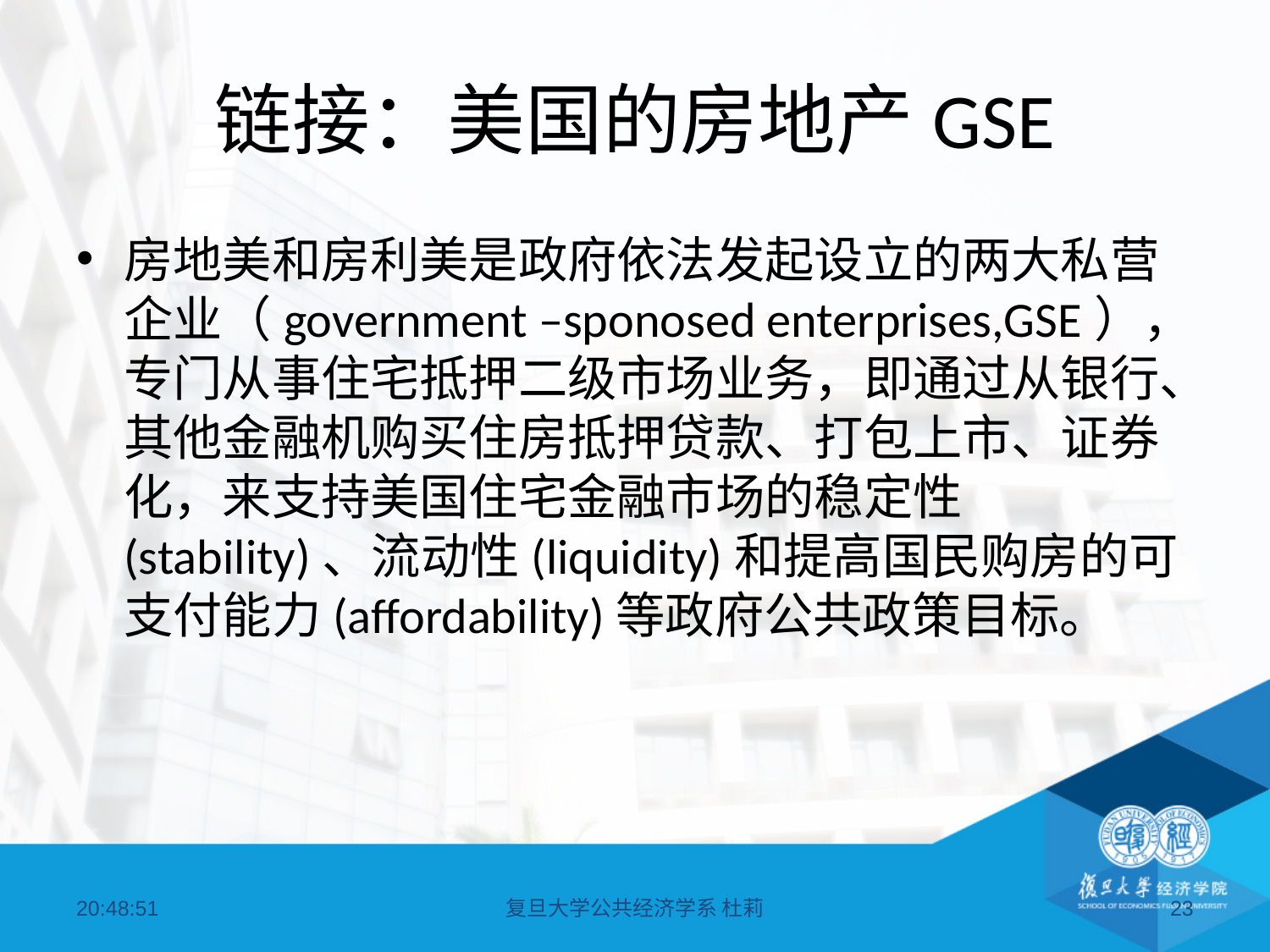

# 链接：美国的房地产GSE
房地美和房利美是政府依法发起设立的两大私营企业（government –sponosed enterprises,GSE），专门从事住宅抵押二级市场业务，即通过从银行、其他金融机购买住房抵押贷款、打包上市、证券化，来支持美国住宅金融市场的稳定性(stability)、流动性(liquidity)和提高国民购房的可支付能力(affordability)等政府公共政策目标。
20:48:51
复旦大学公共经济学系 杜莉
23